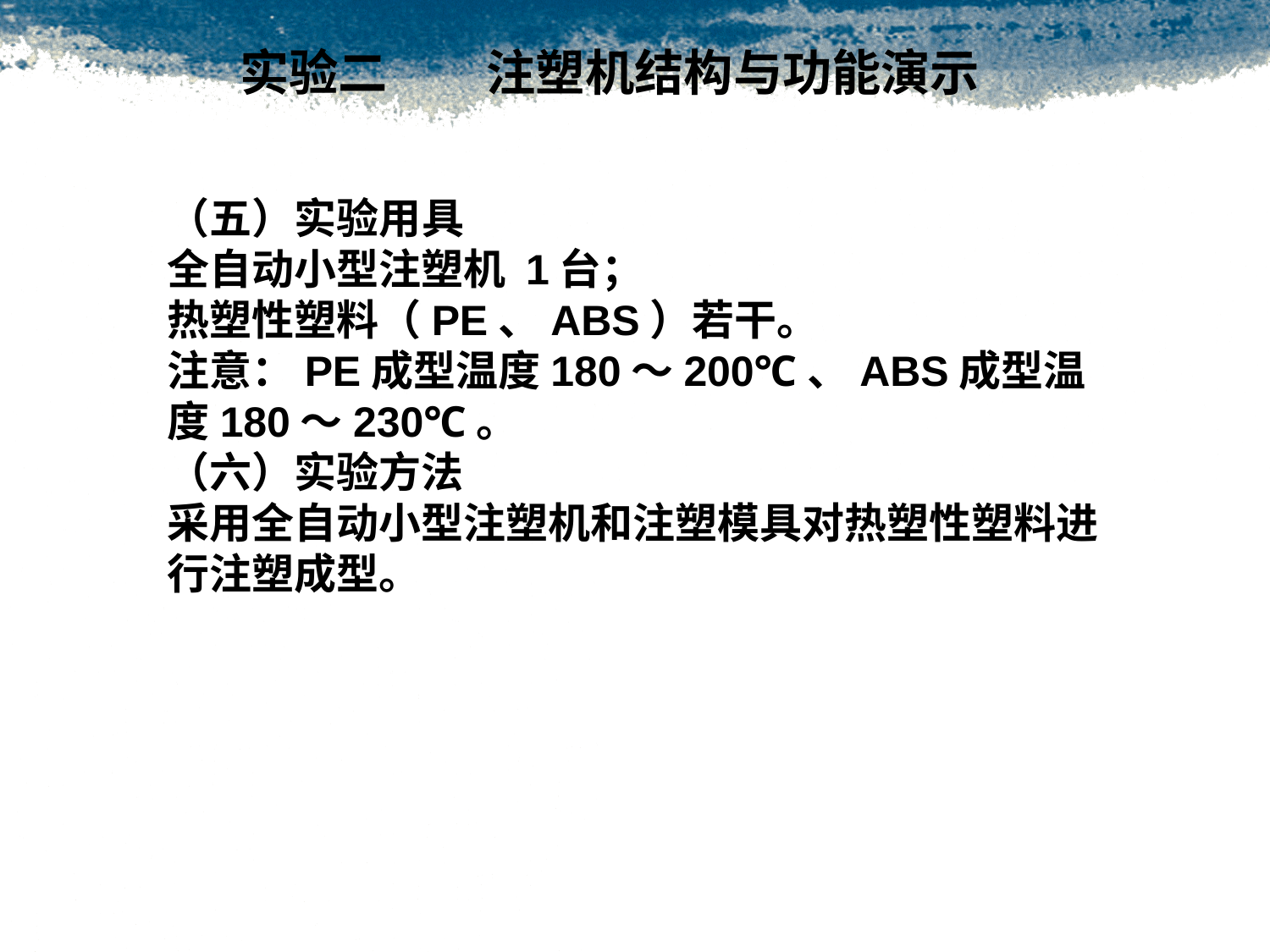

实验二　　注塑机结构与功能演示
（五）实验用具全自动小型注塑机 1台；热塑性塑料（PE、ABS）若干。注意：PE成型温度180～200℃、ABS成型温度180～230℃。（六）实验方法采用全自动小型注塑机和注塑模具对热塑性塑料进行注塑成型。